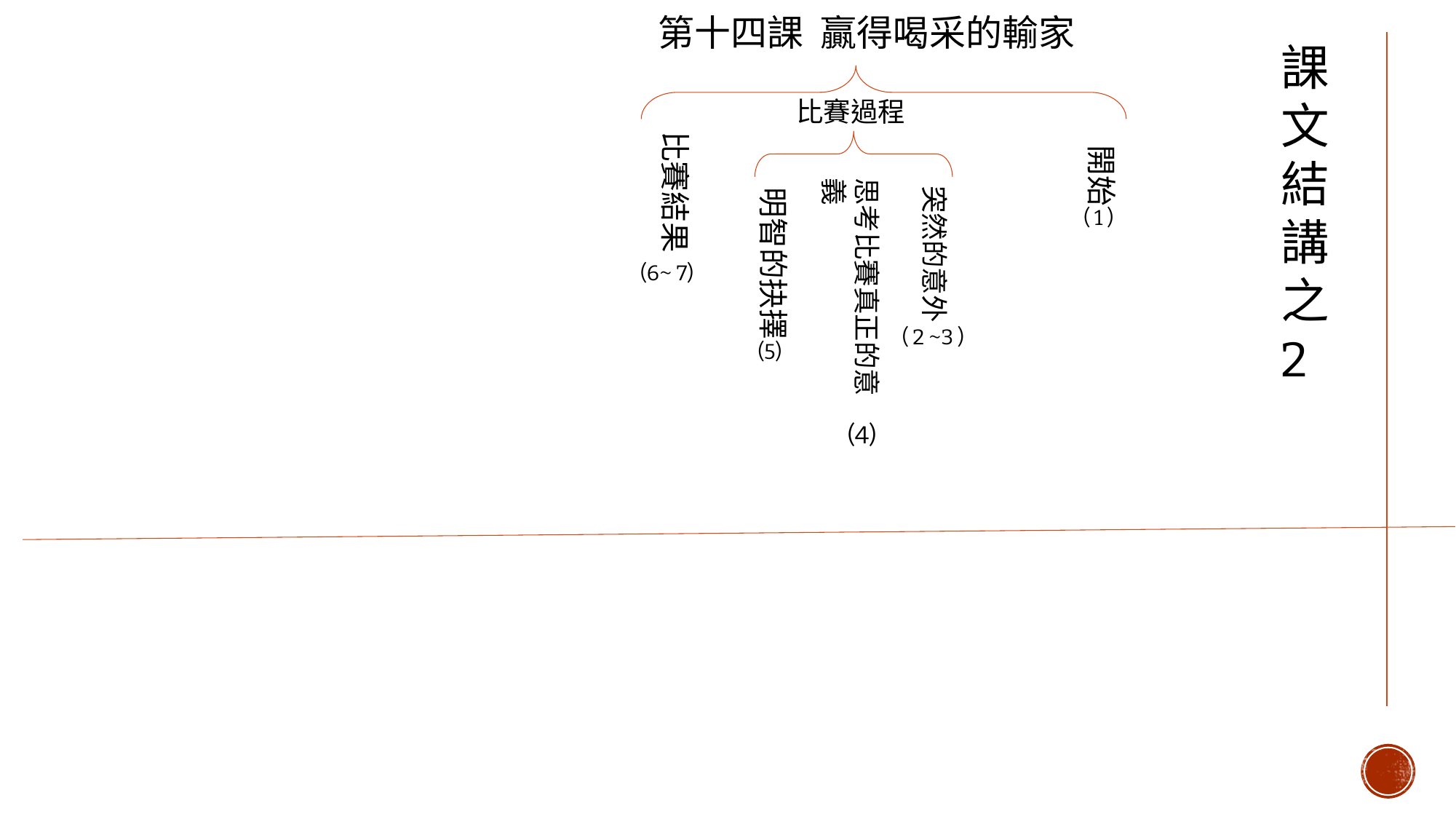

第十四課  贏得喝采的輸家
課文結講之2

比賽過程
比賽結果
 開始
思考比賽真正的意義
突然的意外
明智的抉擇
( 1 )
(6~ 7)
( 2 ~3 )
(5)
(4)